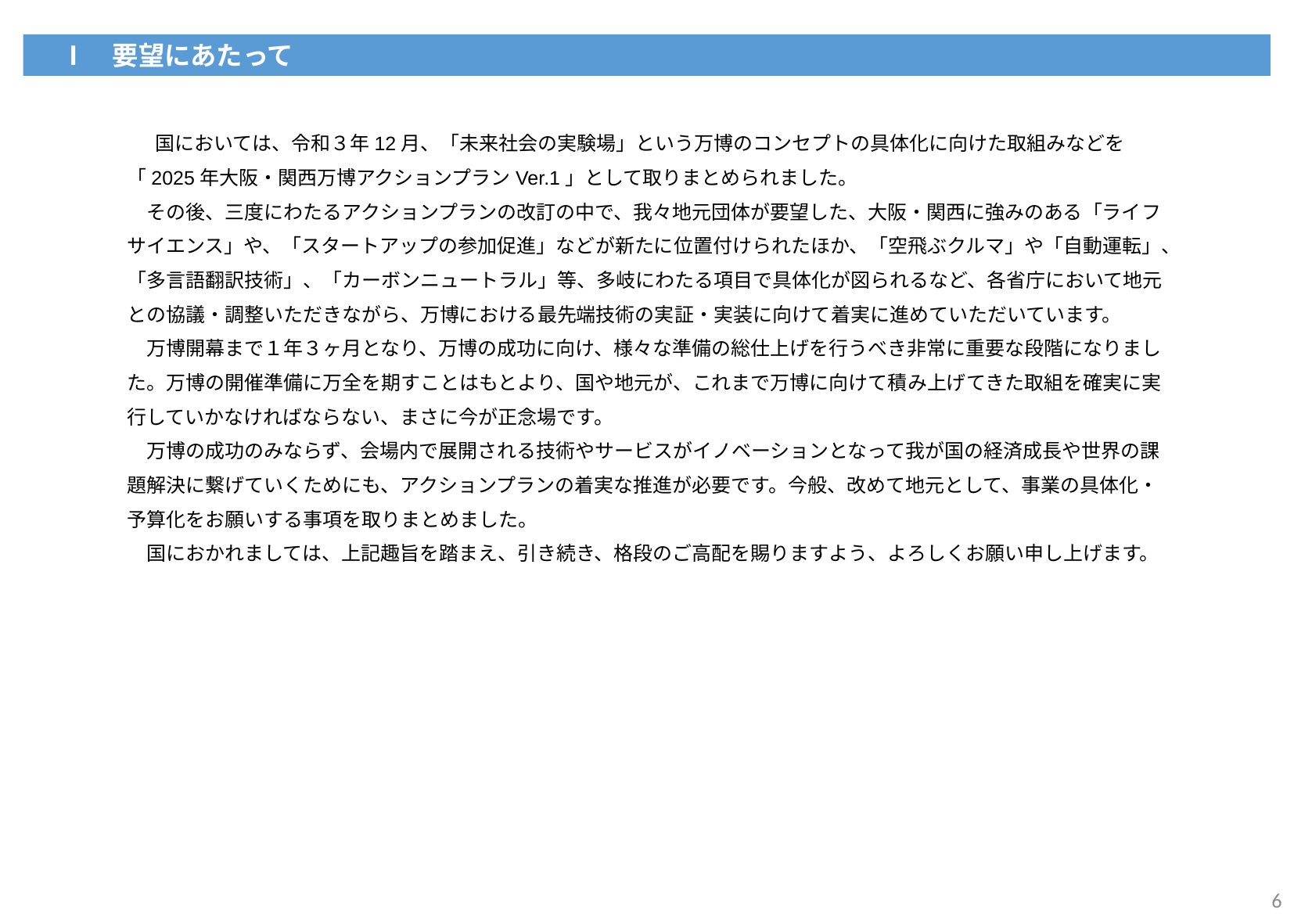

Ⅰ　要望にあたって
 　国においては、令和３年12月、「未来社会の実験場」という万博のコンセプトの具体化に向けた取組みなどを「2025年大阪・関西万博アクションプランVer.1」として取りまとめられました。
　その後、三度にわたるアクションプランの改訂の中で、我々地元団体が要望した、大阪・関西に強みのある「ライフサイエンス」や、「スタートアップの参加促進」などが新たに位置付けられたほか、「空飛ぶクルマ」や「自動運転」、「多言語翻訳技術」、「カーボンニュートラル」等、多岐にわたる項目で具体化が図られるなど、各省庁において地元との協議・調整いただきながら、万博における最先端技術の実証・実装に向けて着実に進めていただいています。
　万博開幕まで１年３ヶ月となり、万博の成功に向け、様々な準備の総仕上げを行うべき非常に重要な段階になりました。万博の開催準備に万全を期すことはもとより、国や地元が、これまで万博に向けて積み上げてきた取組を確実に実行していかなければならない、まさに今が正念場です。
　万博の成功のみならず、会場内で展開される技術やサービスがイノベーションとなって我が国の経済成長や世界の課題解決に繋げていくためにも、アクションプランの着実な推進が必要です。今般、改めて地元として、事業の具体化・予算化をお願いする事項を取りまとめました。
　国におかれましては、上記趣旨を踏まえ、引き続き、格段のご高配を賜りますよう、よろしくお願い申し上げます。
6